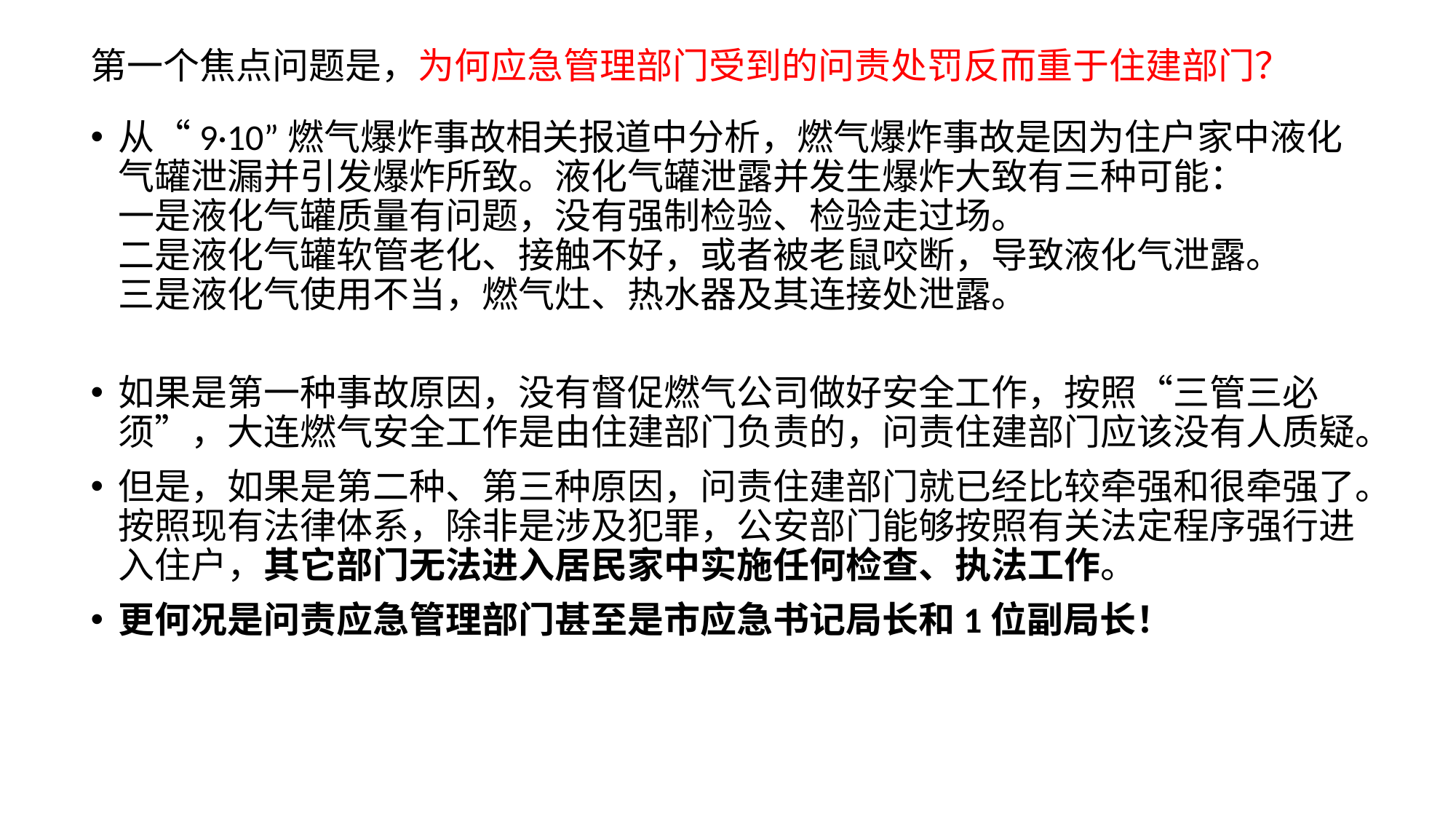

第一个焦点问题是，为何应急管理部门受到的问责处罚反而重于住建部门？
从“9·10”燃气爆炸事故相关报道中分析，燃气爆炸事故是因为住户家中液化气罐泄漏并引发爆炸所致。液化气罐泄露并发生爆炸大致有三种可能：
一是液化气罐质量有问题，没有强制检验、检验走过场。
二是液化气罐软管老化、接触不好，或者被老鼠咬断，导致液化气泄露。
三是液化气使用不当，燃气灶、热水器及其连接处泄露。
如果是第一种事故原因，没有督促燃气公司做好安全工作，按照“三管三必须”，大连燃气安全工作是由住建部门负责的，问责住建部门应该没有人质疑。
但是，如果是第二种、第三种原因，问责住建部门就已经比较牵强和很牵强了。按照现有法律体系，除非是涉及犯罪，公安部门能够按照有关法定程序强行进入住户，其它部门无法进入居民家中实施任何检查、执法工作。
更何况是问责应急管理部门甚至是市应急书记局长和1位副局长！
55